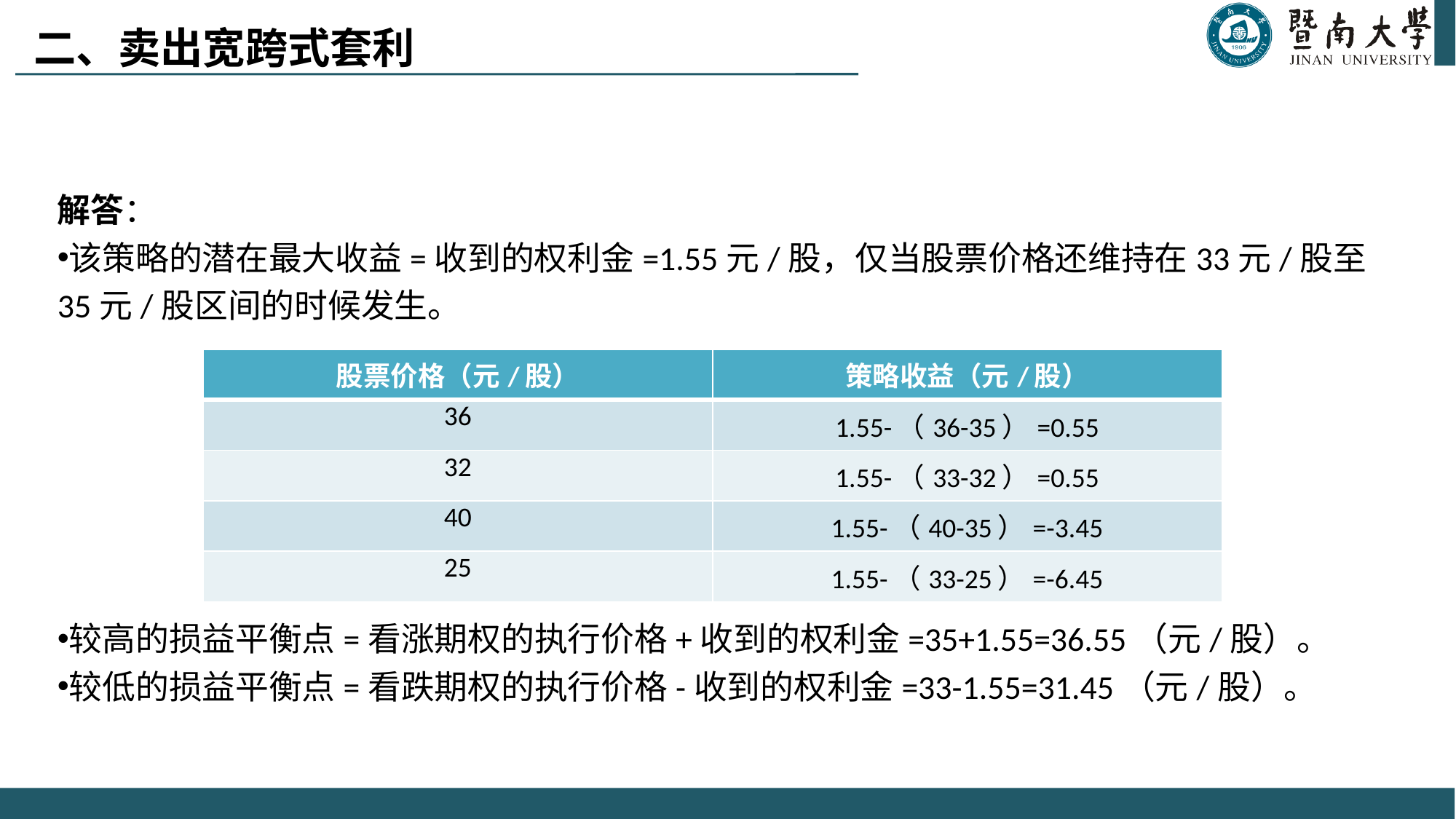

二、卖出宽跨式套利

解答：
该策略的潜在最大收益=收到的权利金=1.55元/股，仅当股票价格还维持在33元/股至35元/股区间的时候发生。

较高的损益平衡点=看涨期权的执行价格+收到的权利金=35+1.55=36.55（元/股）。
较低的损益平衡点=看跌期权的执行价格-收到的权利金=33-1.55=31.45（元/股）。
| 股票价格（元/股） | 策略收益（元/股） |
| --- | --- |
| 36 | 1.55-（36-35）=0.55 |
| 32 | 1.55-（33-32）=0.55 |
| 40 | 1.55-（40-35）=-3.45 |
| 25 | 1.55-（33-25）=-6.45 |